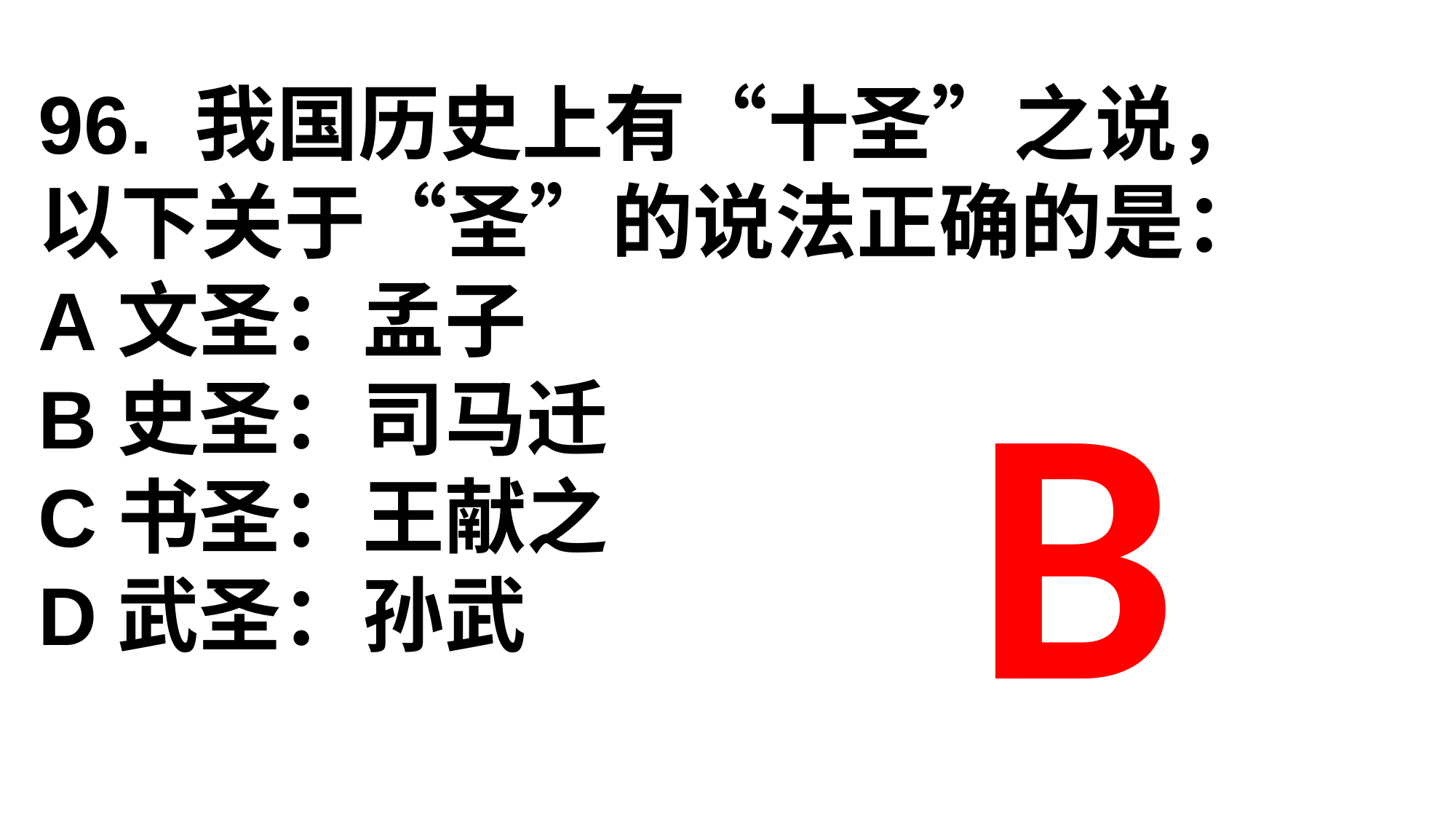

96. 我国历史上有“十圣”之说，以下关于“圣”的说法正确的是：
A文圣：孟子
B史圣：司马迁
C书圣：王献之
D武圣：孙武
B